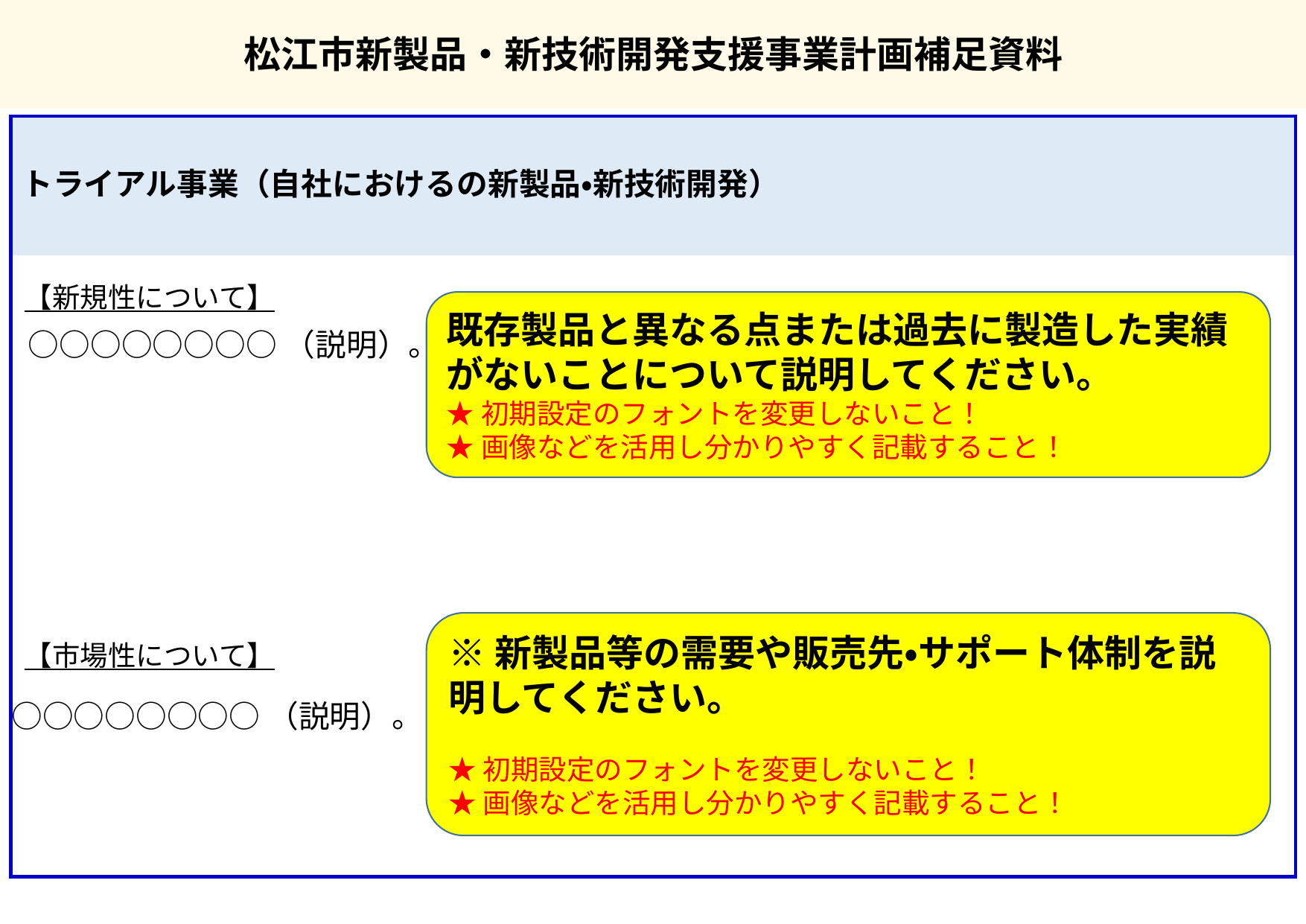

松江市新製品・新技術開発支援事業計画補足資料
トライアル事業（自社におけるの新製品・新技術開発）

【新規性について】
既存製品と異なる点または過去に製造した実績がないことについて説明してください。
★初期設定のフォントを変更しないこと！
★画像などを活用し分かりやすく記載すること！
○○○○○○○○（説明）。
※新製品等の需要や販売先・サポート体制を説明してください。

★初期設定のフォントを変更しないこと！
★画像などを活用し分かりやすく記載すること！
【市場性について】
○○○○○○○○（説明）。
2